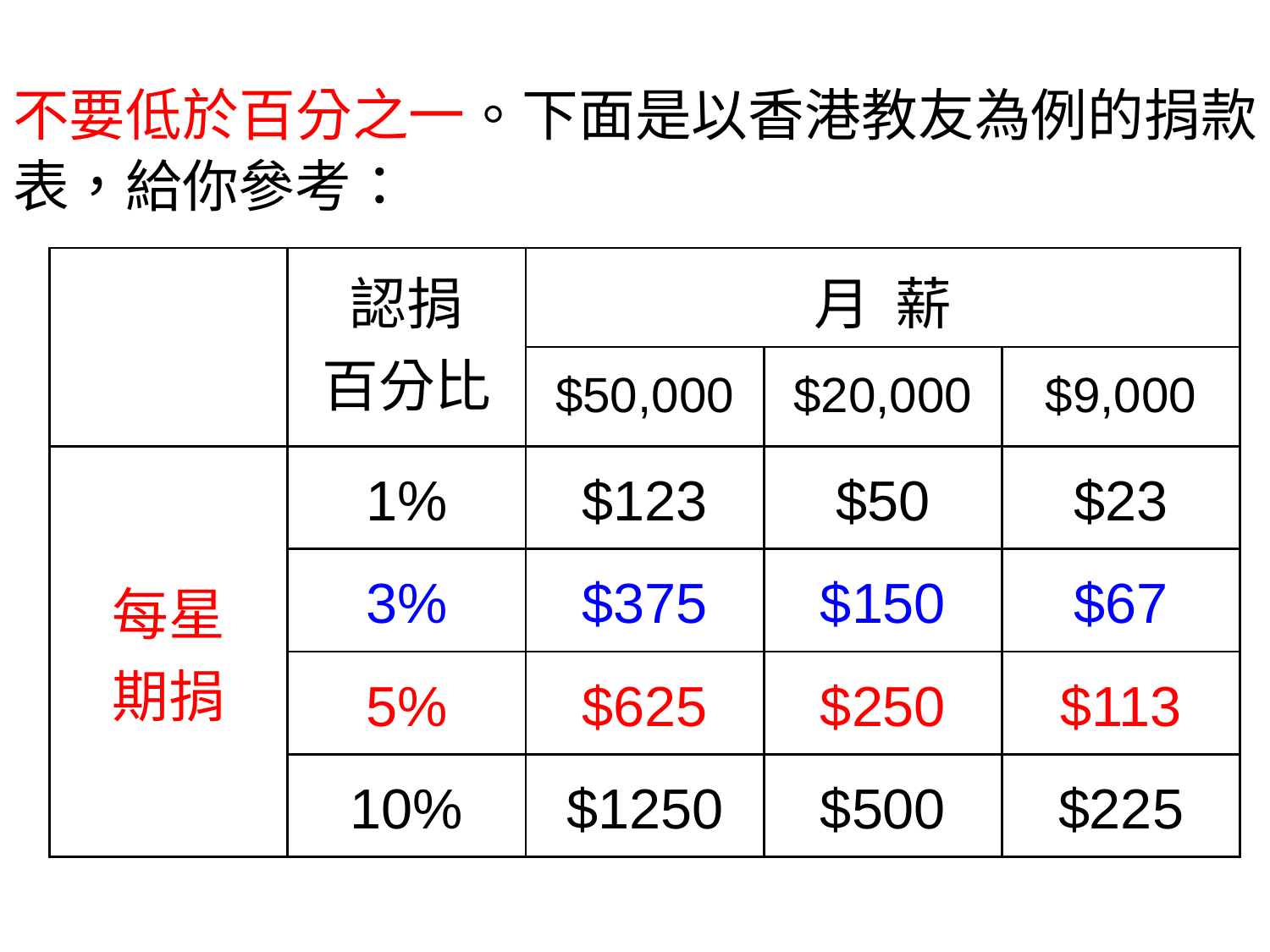

不要低於百分之一。下面是以香港教友為例的捐款表，給你參考：
|  | 認捐 |  | 月 薪 |  |
| --- | --- | --- | --- | --- |
|  | 百分比 | $50,000 | $20,000 | $9,000 |
| 每星 期捐 | 1% | $123 | $50 | $23 |
|  | 3% | $375 | $150 | $67 |
|  | 5% | $625 | $250 | $113 |
|  | 10% | $1250 | $500 | $225 |